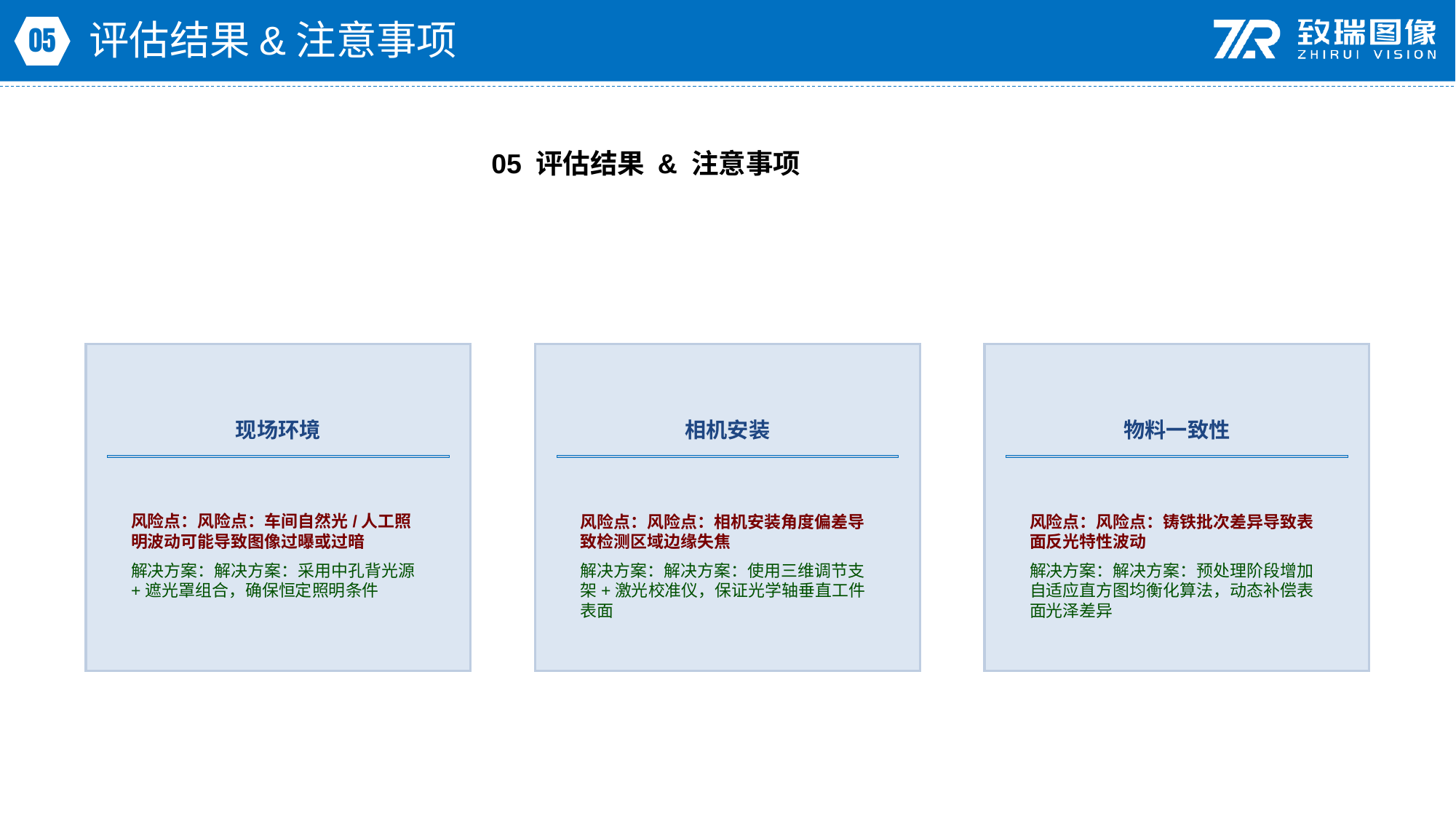

评估结果&注意事项
05

05 评估结果 & 注意事项

现场环境

相机安装

物料一致性

风险点：风险点：车间自然光/人工照明波动可能导致图像过曝或过暗
解决方案：解决方案：采用中孔背光源+遮光罩组合，确保恒定照明条件

风险点：风险点：相机安装角度偏差导致检测区域边缘失焦
解决方案：解决方案：使用三维调节支架+激光校准仪，保证光学轴垂直工件表面

风险点：风险点：铸铁批次差异导致表面反光特性波动
解决方案：解决方案：预处理阶段增加自适应直方图均衡化算法，动态补偿表面光泽差异